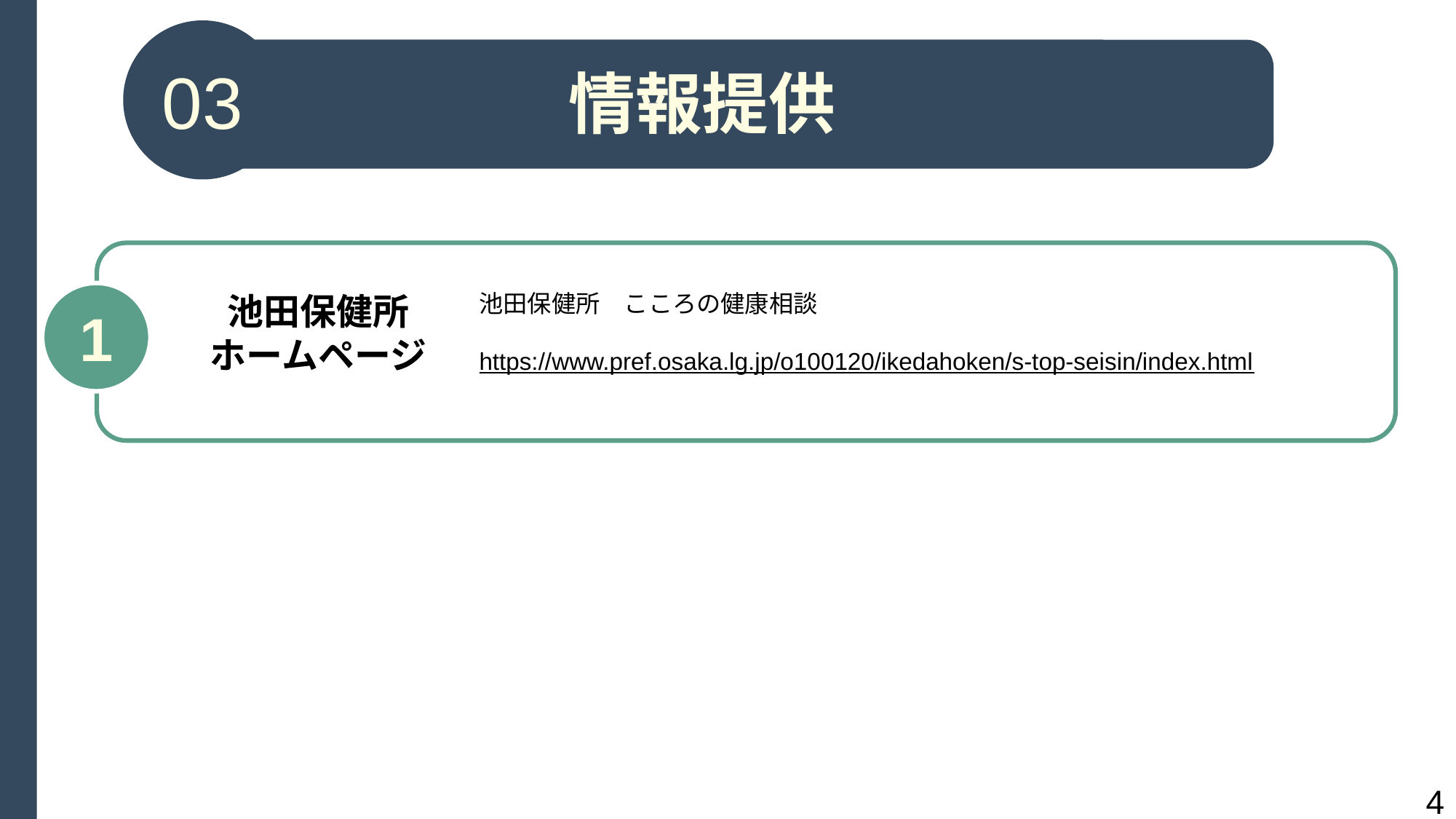

03

情報提供

池田保健所　こころの健康相談

https://www.pref.osaka.lg.jp/o100120/ikedahoken/s-top-seisin/index.html
1
池田保健所
ホームページ